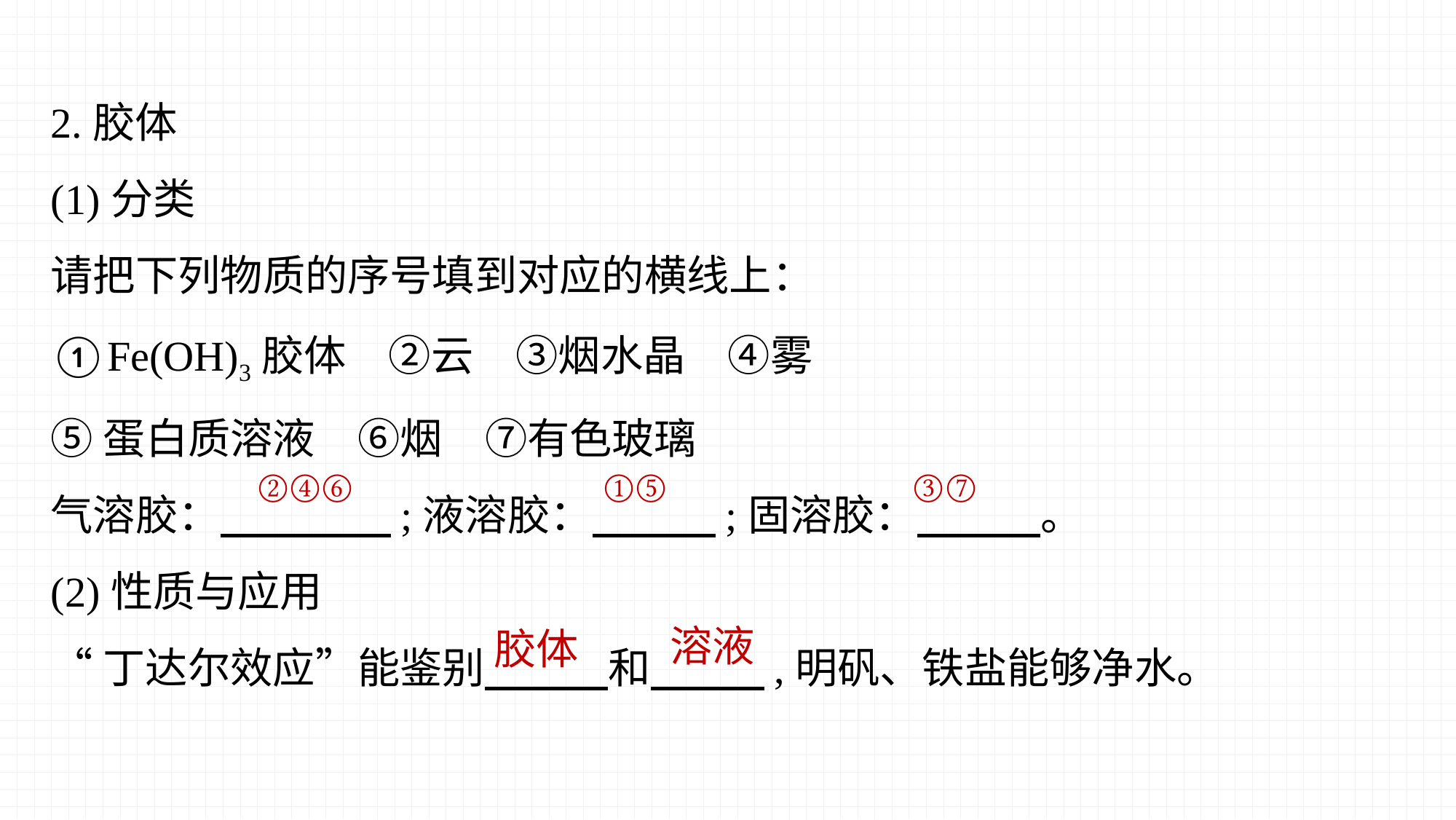

2.胶体
(1)分类
请把下列物质的序号填到对应的横线上：
①Fe(OH)3胶体　②云　③烟水晶　④雾
⑤蛋白质溶液　⑥烟　⑦有色玻璃
气溶胶：                  ;液溶胶：             ;固溶胶：             。
(2)性质与应用
“丁达尔效应”能鉴别             和            ,明矾、铁盐能够净水。
②④⑥
①⑤
③⑦
溶液
胶体